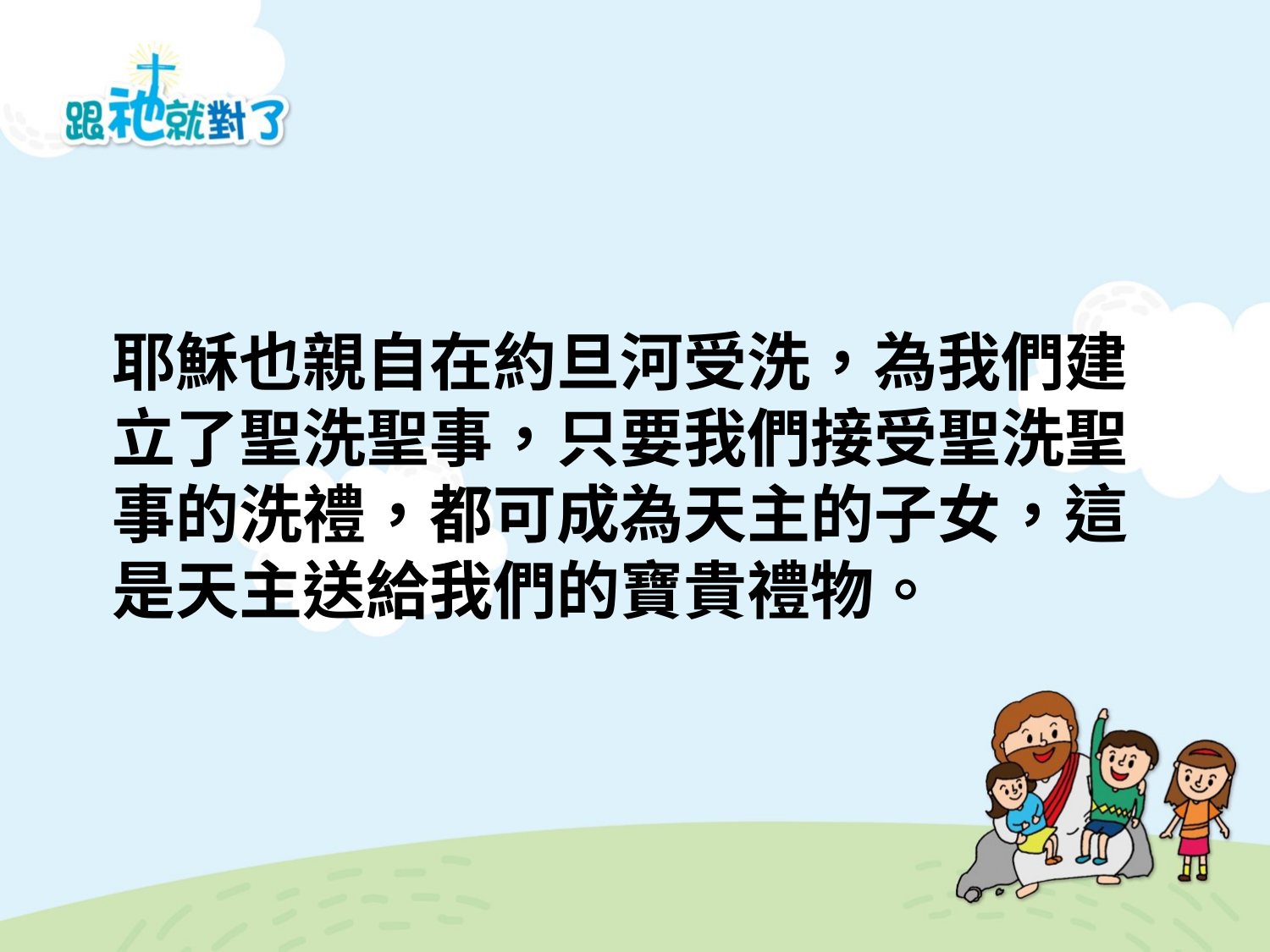

耶穌也親自在約旦河受洗，為我們建立了聖洗聖事，只要我們接受聖洗聖事的洗禮，都可成為天主的子女，這是天主送給我們的寶貴禮物。